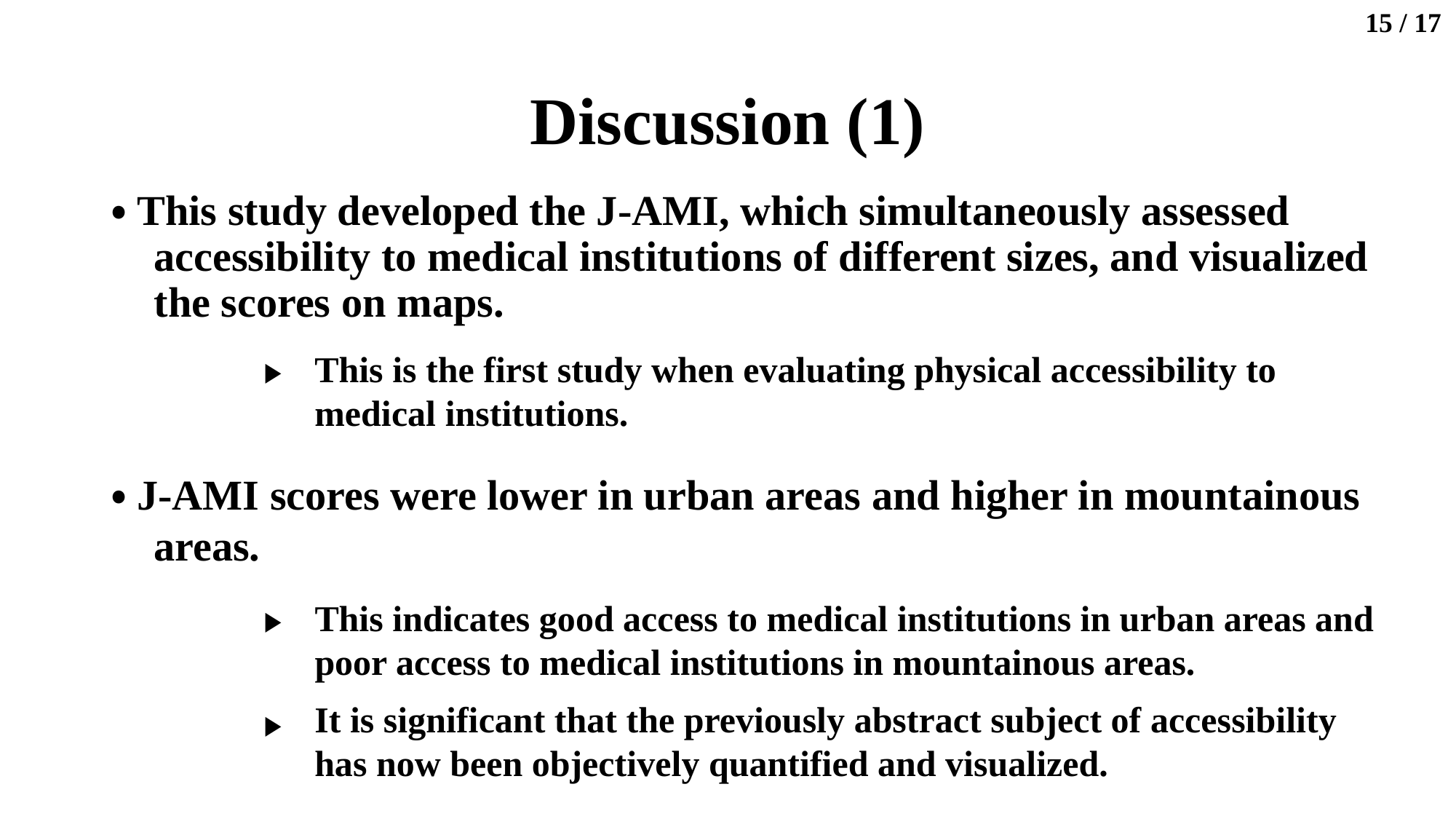

15 / 17
# Discussion (1)
・This study developed the J-AMI, which simultaneously assessed accessibility to medical institutions of different sizes, and visualized the scores on maps.

This is the first study when evaluating physical accessibility to medical institutions.

▶
・J-AMI scores were lower in urban areas and higher in mountainous areas.

This indicates good access to medical institutions in urban areas and poor access to medical institutions in mountainous areas.

▶
It is significant that the previously abstract subject of accessibility has now been objectively quantified and visualized.
▶